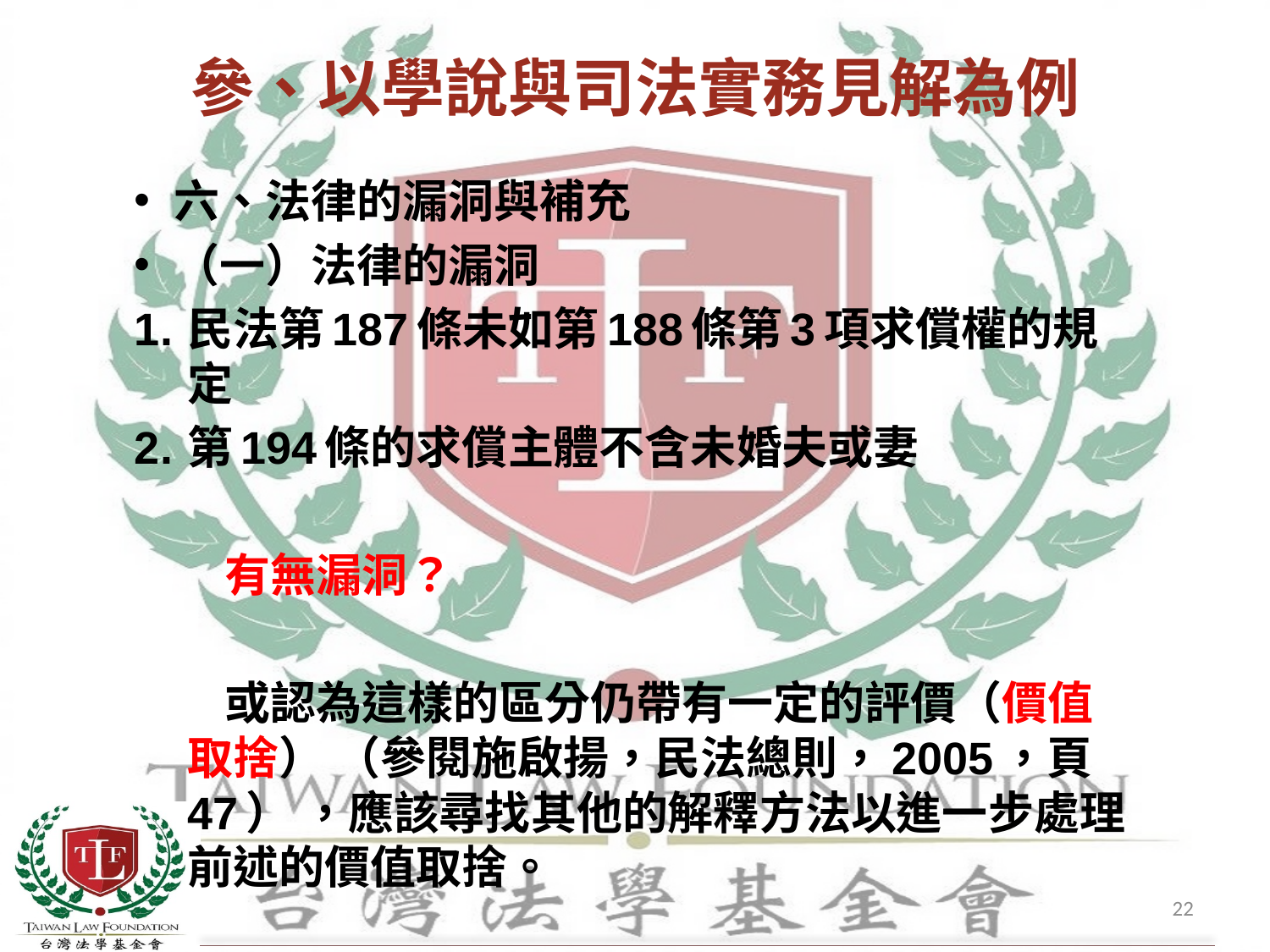

# 參、以學說與司法實務見解為例
六、法律的漏洞與補充
（一）法律的漏洞
民法第187條未如第188條第3項求償權的規定
第194條的求償主體不含未婚夫或妻

        有無漏洞？

        或認為這樣的區分仍帶有一定的評價（價值取捨） （參閱施啟揚，民法總則，2005，頁47） ，應該尋找其他的解釋方法以進一步處理前述的價值取捨。

22